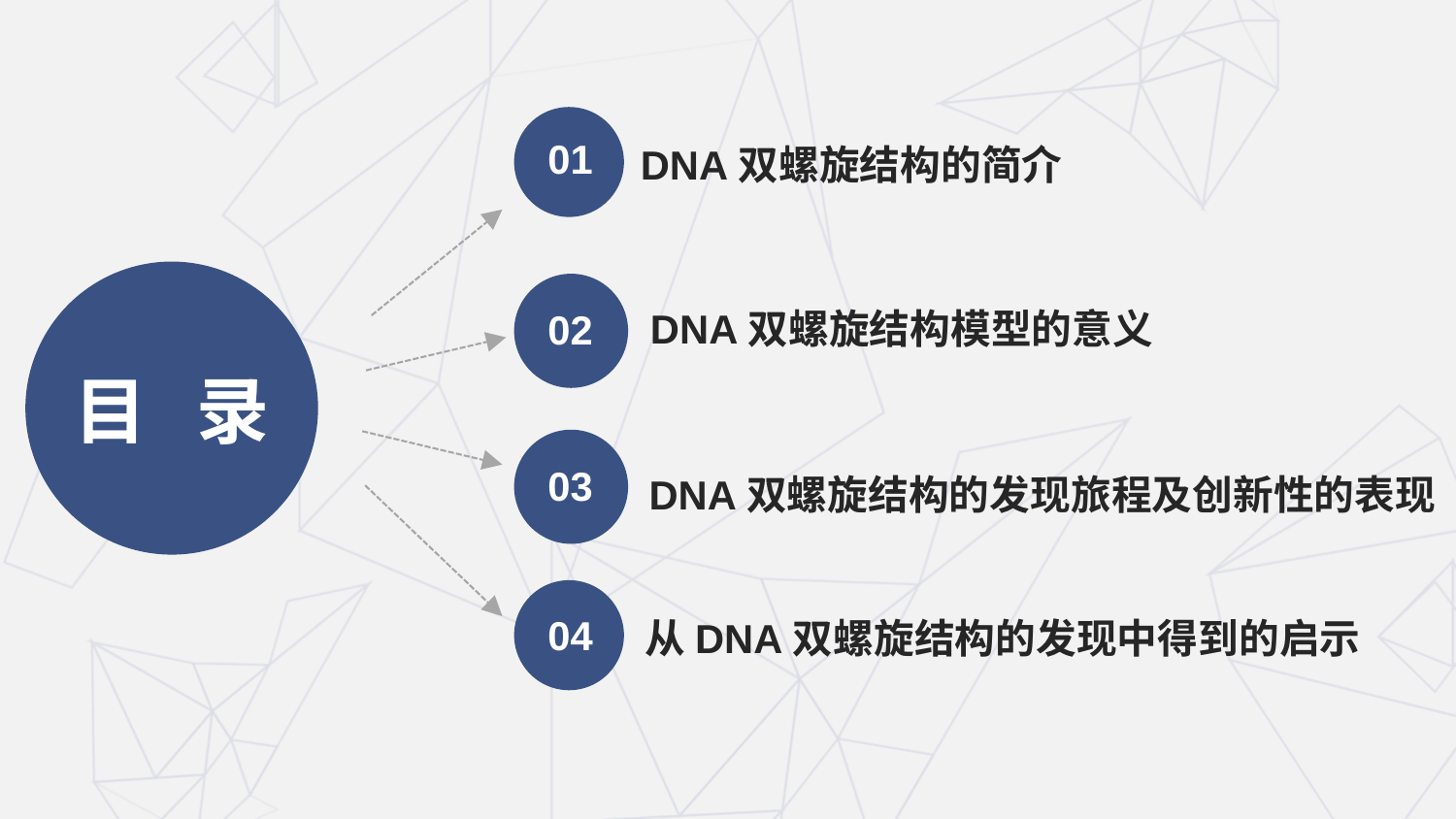

01
DNA双螺旋结构的简介

DNA双螺旋结构模型的意义
02

目   录

03
DNA双螺旋结构的发现旅程及创新性的表现

04
从DNA双螺旋结构的发现中得到的启示